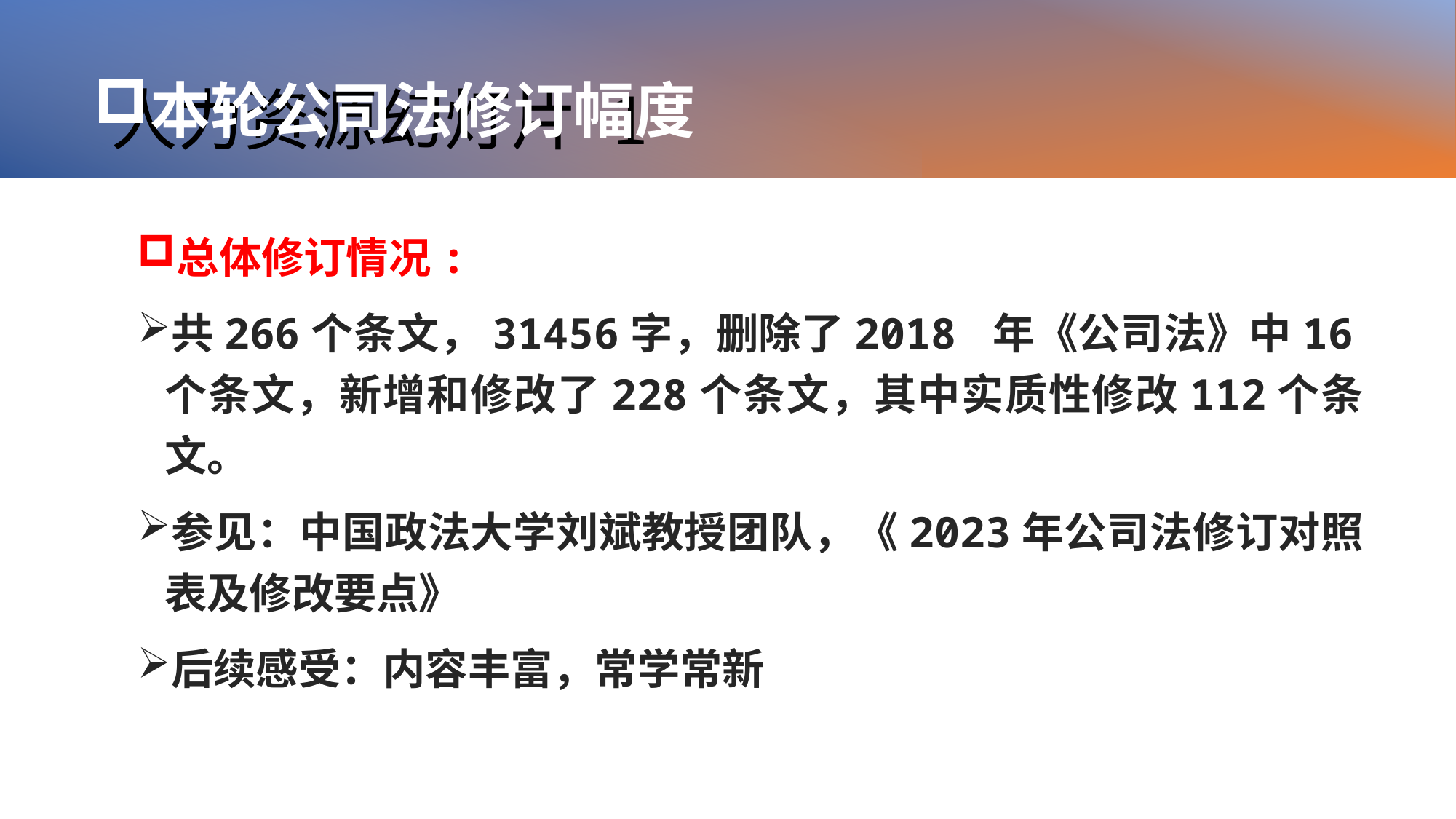

# 人力资源幻灯片 1
本轮公司法修订幅度
总体修订情况:
共266个条文，31456字，删除了2018 年《公司法》中16个条文，新增和修改了228个条文，其中实质性修改112个条文。
参见：中国政法大学刘斌教授团队，《2023年公司法修订对照表及修改要点》
后续感受：内容丰富，常学常新